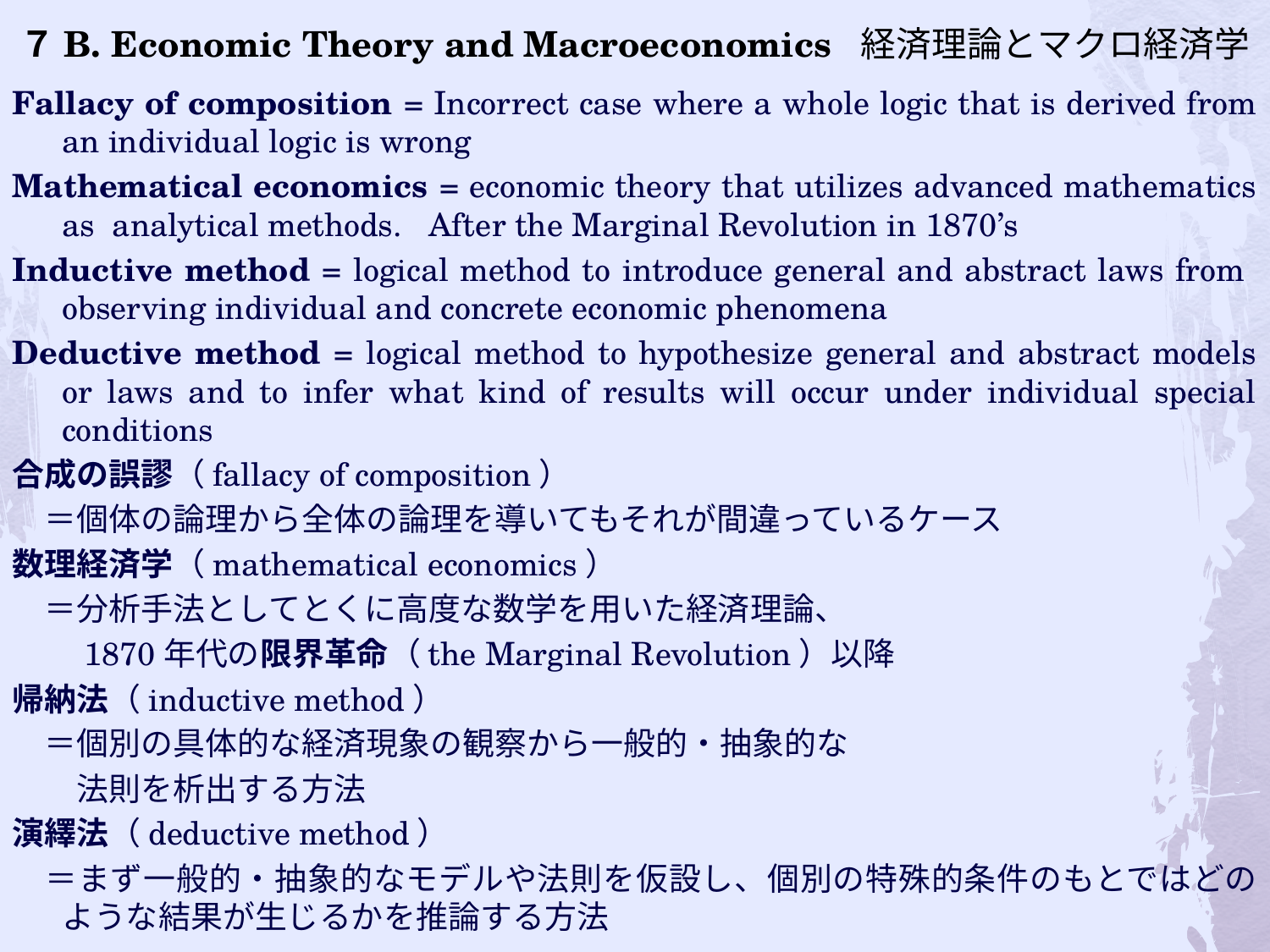

# ７B. Economic Theory and Macroeconomics  経済理論とマクロ経済学
Fallacy of composition = Incorrect case where a whole logic that is derived from an individual logic is wrong
Mathematical economics = economic theory that utilizes advanced mathematics as  analytical methods.   After the Marginal Revolution in 1870’s
Inductive method = logical method to introduce general and abstract laws from  observing individual and concrete economic phenomena
Deductive method = logical method to hypothesize general and abstract models or laws and to infer what kind of results will occur under individual special conditions
合成の誤謬（fallacy of composition）
　＝個体の論理から全体の論理を導いてもそれが間違っているケース
数理経済学（mathematical economics）
　＝分析手法としてとくに高度な数学を用いた経済理論、
　　1870年代の限界革命（the Marginal Revolution）以降
帰納法（inductive method）
　＝個別の具体的な経済現象の観察から一般的・抽象的な
　　法則を析出する方法
演繹法（deductive method）
　＝まず一般的・抽象的なモデルや法則を仮設し、個別の特殊的条件のもとではどのような結果が生じるかを推論する方法